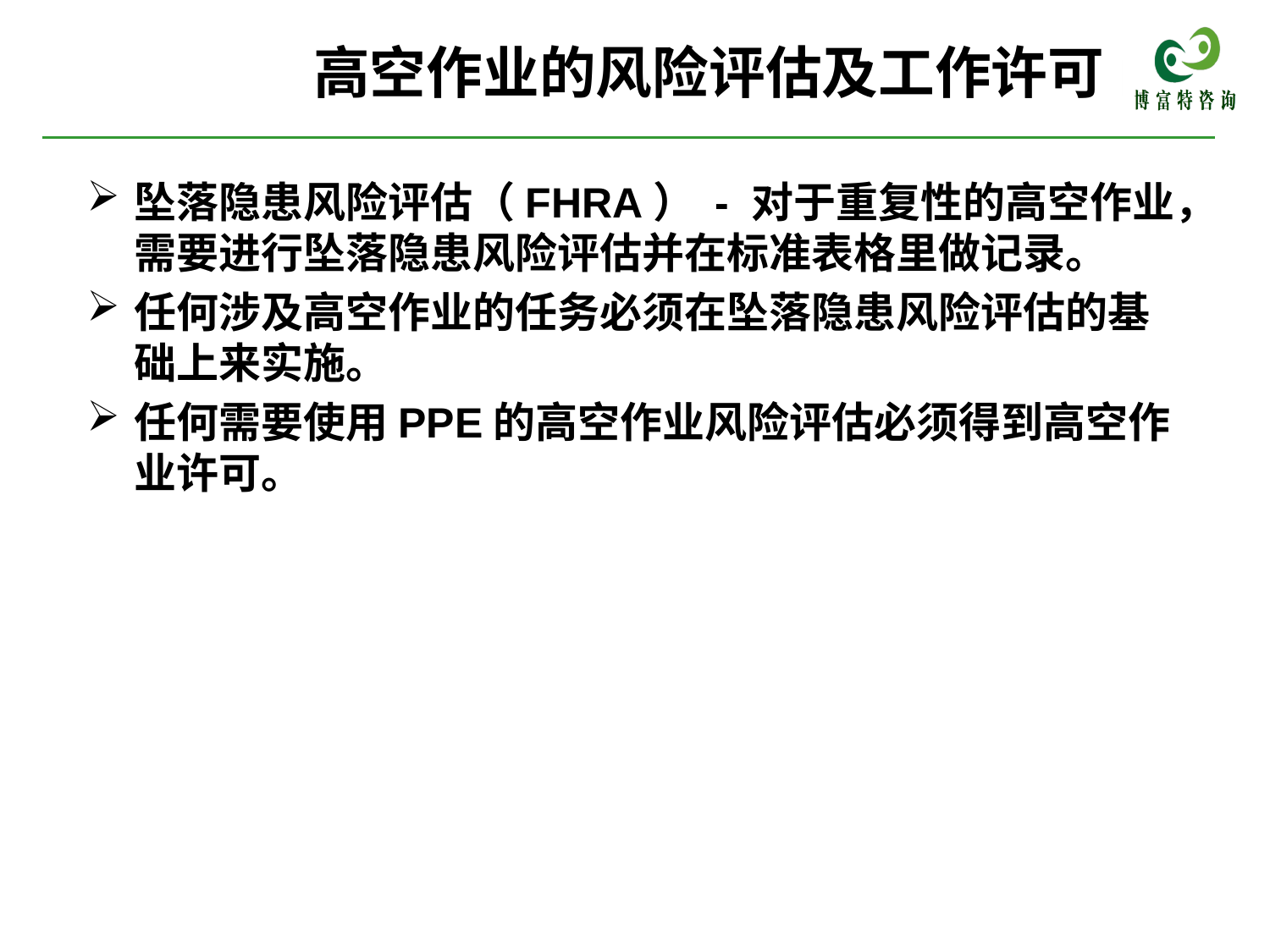

高空作业的风险评估及工作许可
坠落隐患风险评估（FHRA） - 对于重复性的高空作业，需要进行坠落隐患风险评估并在标准表格里做记录。
任何涉及高空作业的任务必须在坠落隐患风险评估的基础上来实施。
任何需要使用PPE的高空作业风险评估必须得到高空作业许可。